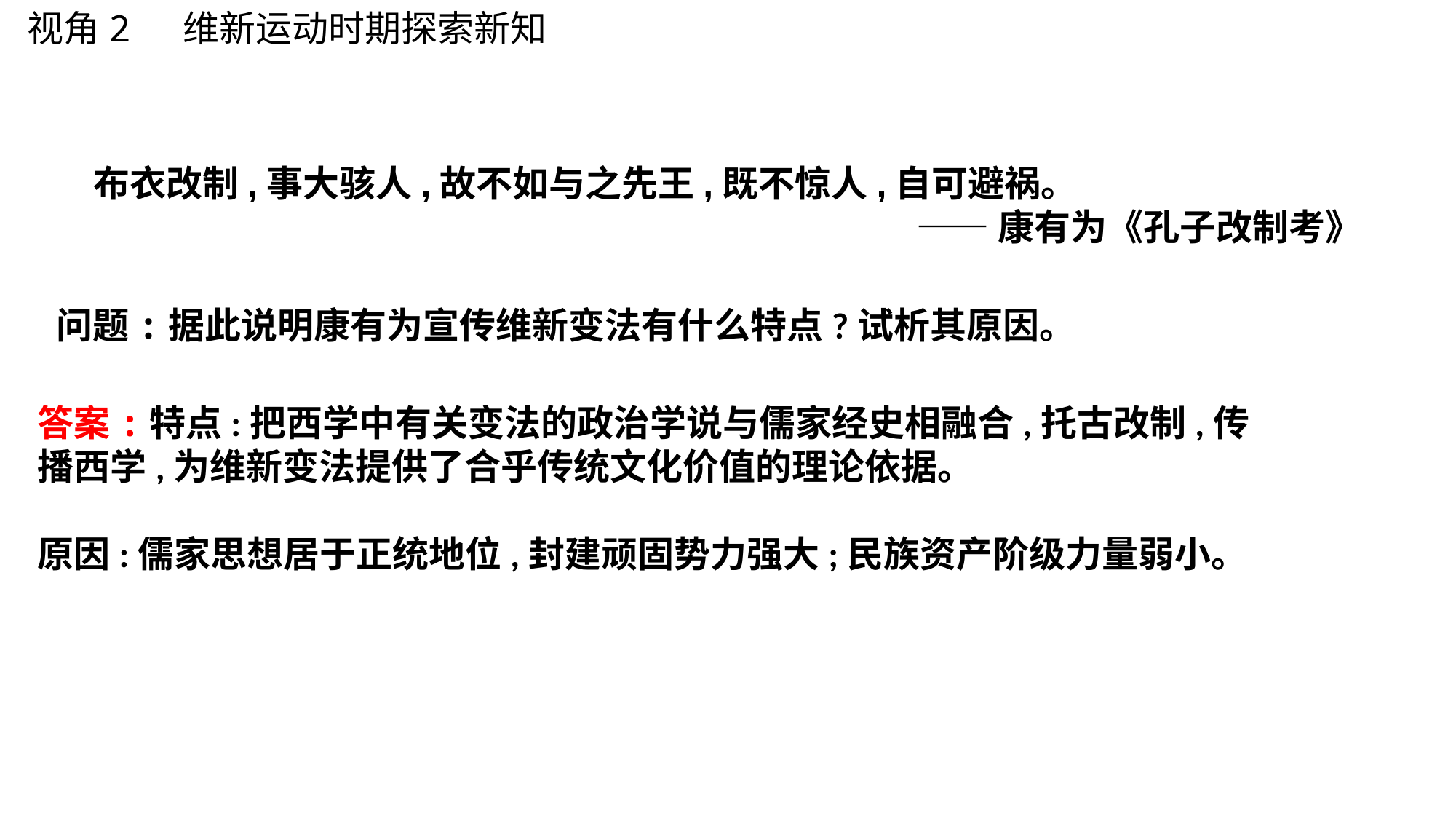

视角2  维新运动时期探索新知
布衣改制,事大骇人,故不如与之先王,既不惊人,自可避祸。
——康有为《孔子改制考》
问题:据此说明康有为宣传维新变法有什么特点?试析其原因。
答案:特点:把西学中有关变法的政治学说与儒家经史相融合,托古改制,传播西学,为维新变法提供了合乎传统文化价值的理论依据。

原因:儒家思想居于正统地位,封建顽固势力强大;民族资产阶级力量弱小。